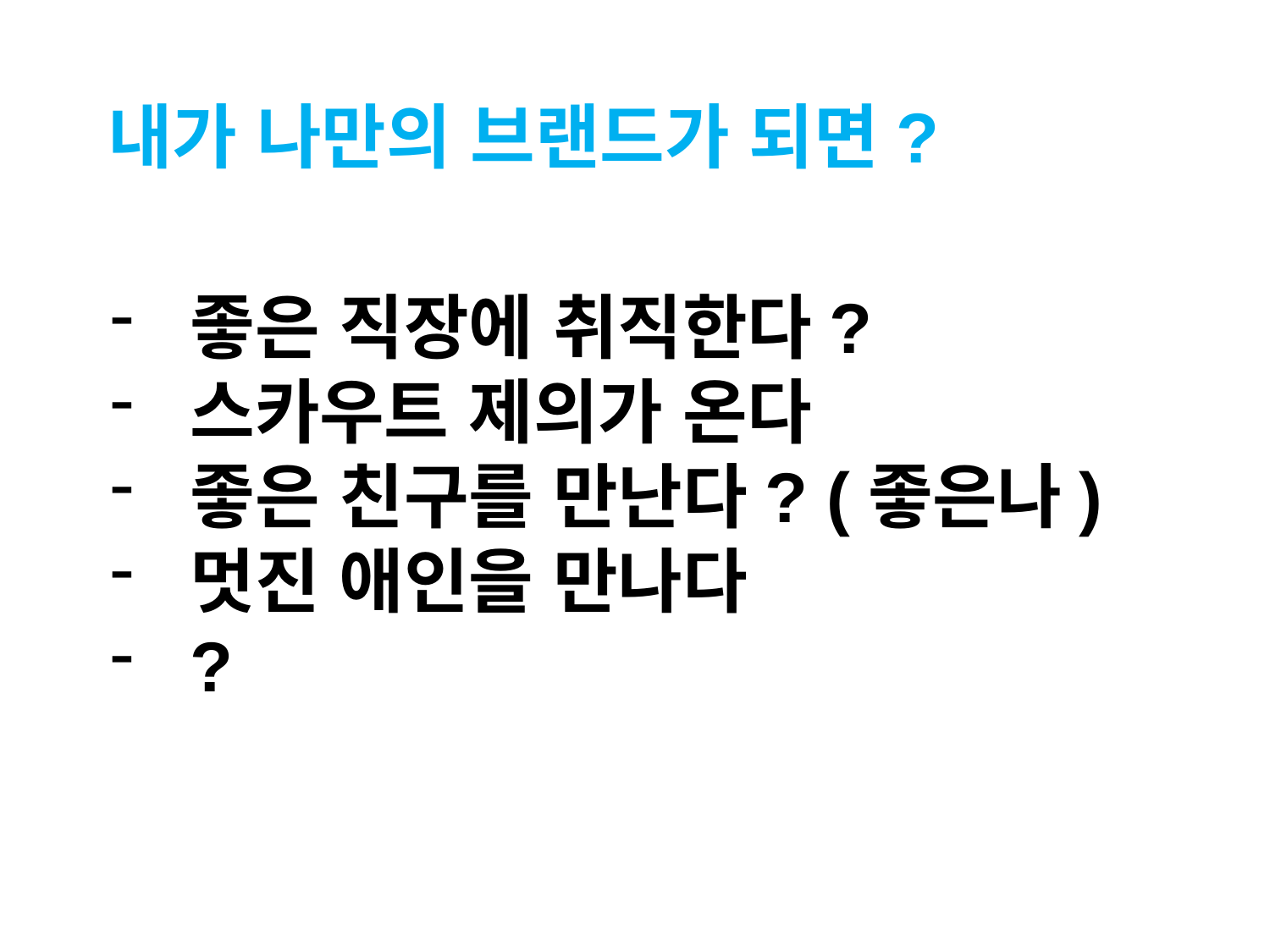

# 내가 나만의 브랜드가 되면?

좋은 직장에 취직한다?
스카우트 제의가 온다
좋은 친구를 만난다? (좋은나)
멋진 애인을 만나다
?